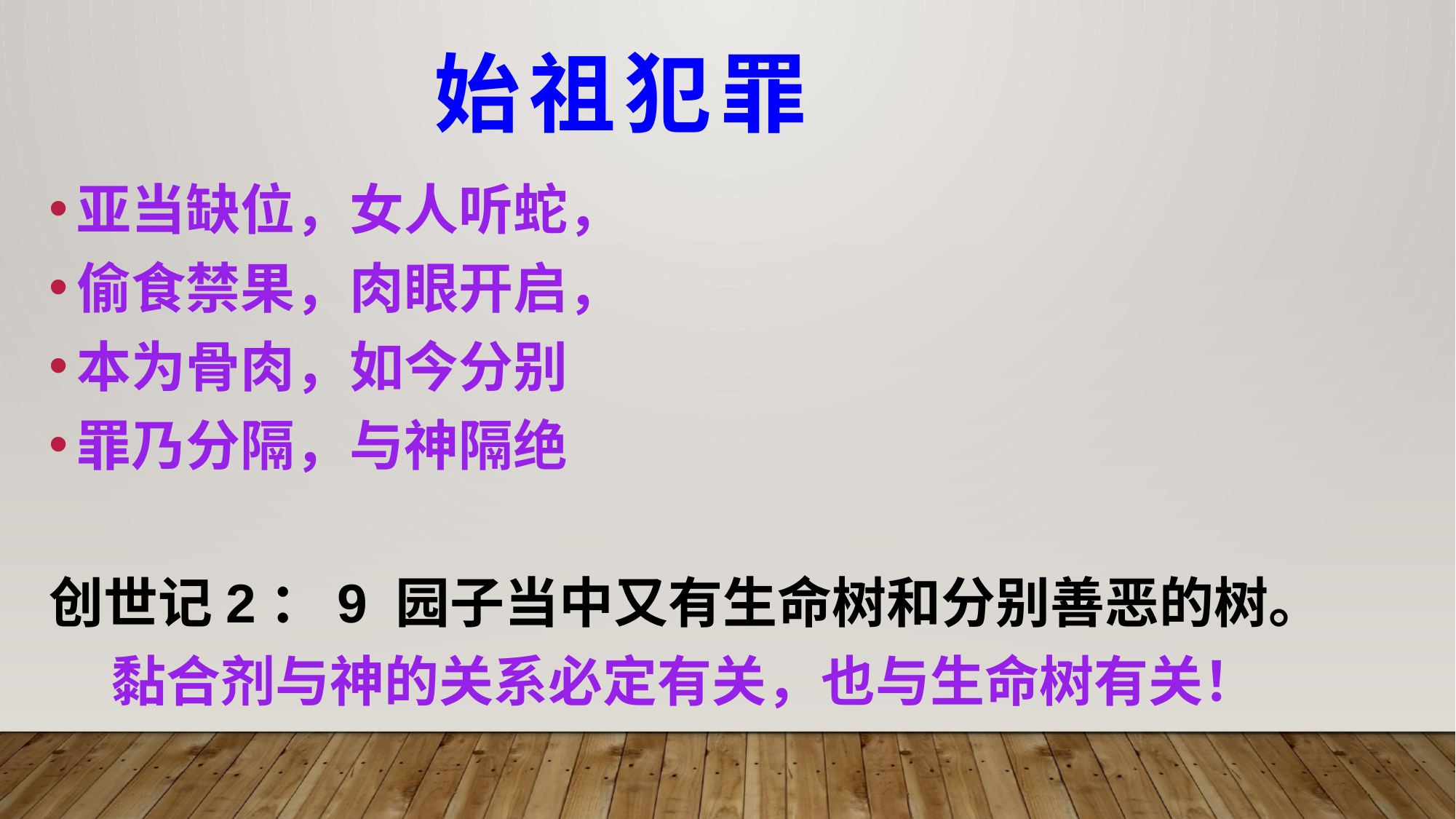

始祖犯罪
亚当缺位，女人听蛇，
偷食禁果，肉眼开启，
本为骨肉，如今分别
罪乃分隔，与神隔绝

创世记2：9 园子当中又有生命树和分别善恶的树。
    黏合剂与神的关系必定有关，也与生命树有关！